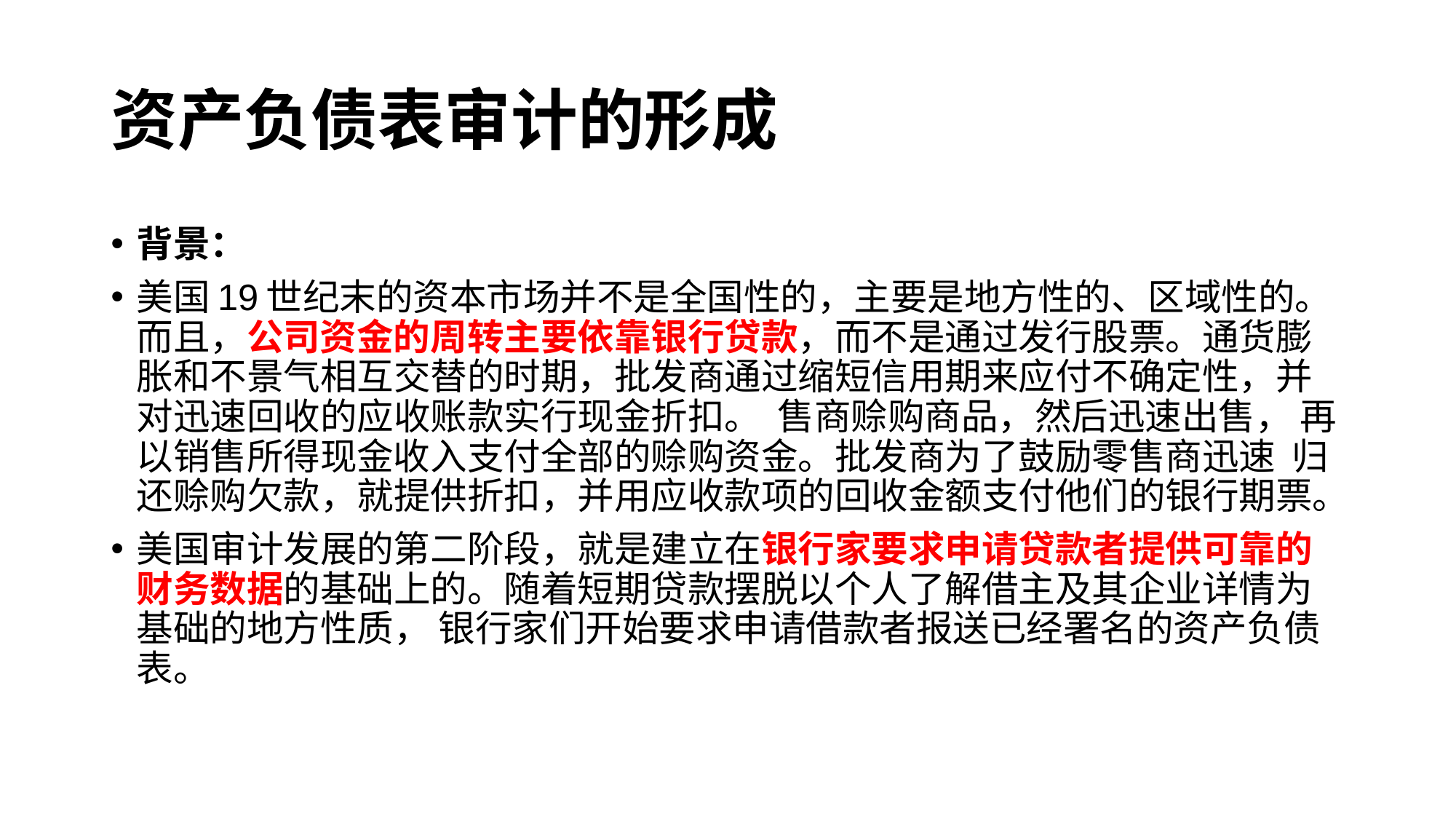

# 资产负债表审计的形成
背景：
美国19世纪末的资本市场并不是全国性的，主要是地方性的、区域性的。而且，公司资金的周转主要依靠银行贷款，而不是通过发行股票。通货膨胀和不景气相互交替的时期，批发商通过缩短信用期来应付不确定性，并对迅速回收的应收账款实行现金折扣。  售商赊购商品，然后迅速出售， 再以销售所得现金收入支付全部的赊购资金。批发商为了鼓励零售商迅速  归还赊购欠款，就提供折扣，并用应收款项的回收金额支付他们的银行期票。
美国审计发展的第二阶段，就是建立在银行家要求申请贷款者提供可靠的财务数据的基础上的。随着短期贷款摆脱以个人了解借主及其企业详情为基础的地方性质， 银行家们开始要求申请借款者报送已经署名的资产负债表。